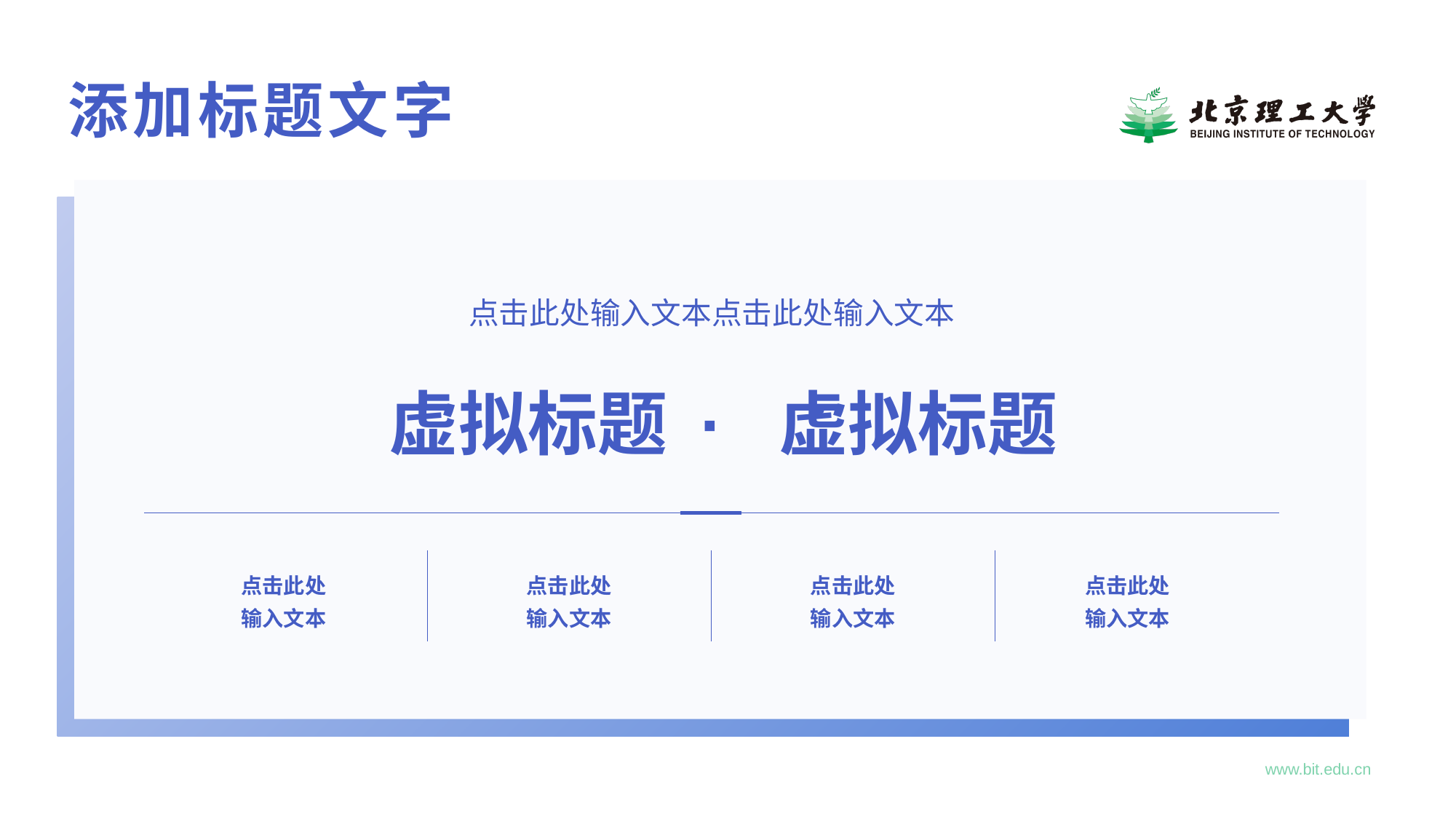

添加标题文字

点击此处输入文本点击此处输入文本
虚拟标题 ·  虚拟标题

点击此处
输入文本
点击此处
输入文本
点击此处
输入文本
点击此处
输入文本
www.bit.edu.cn